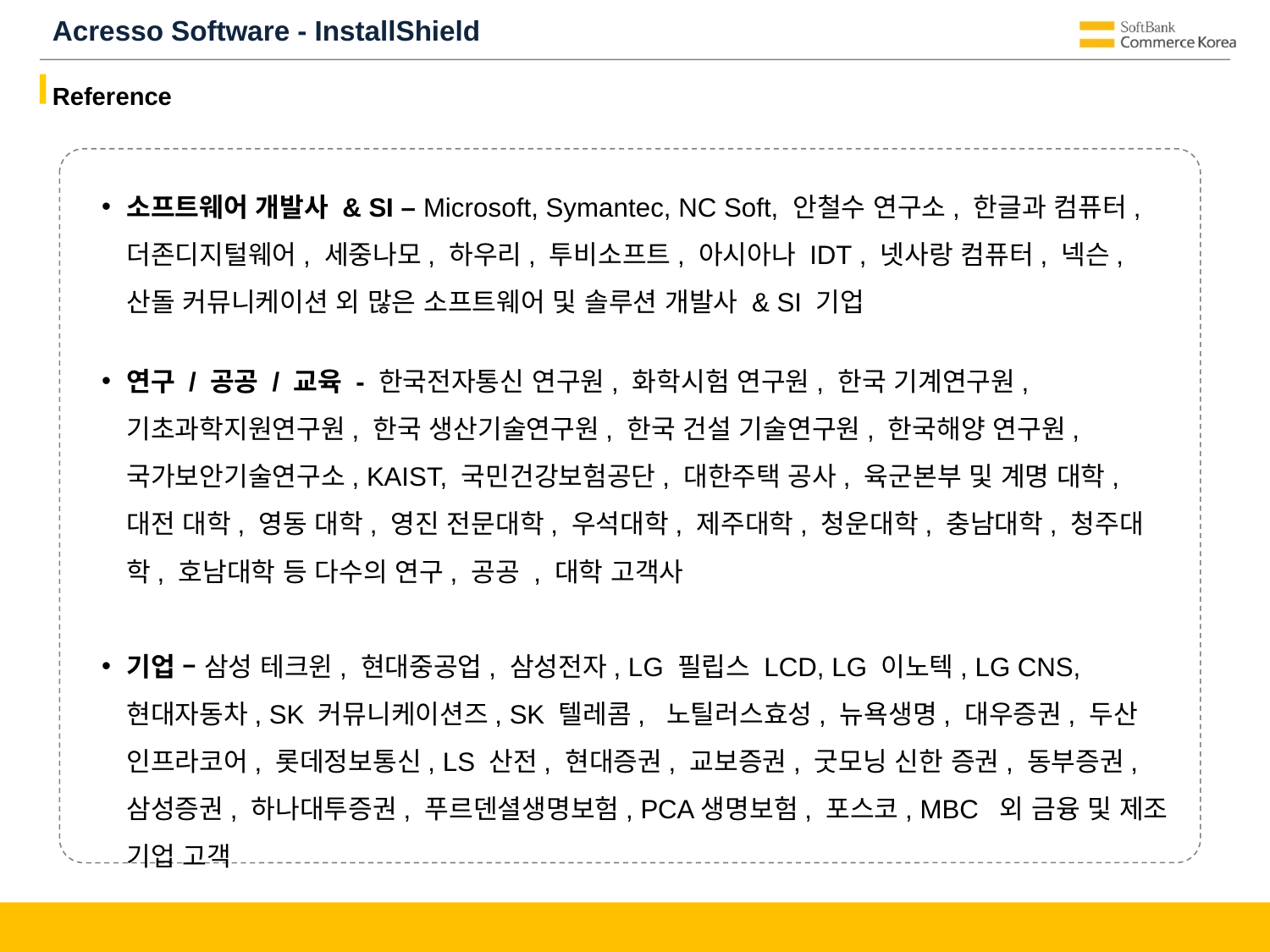

# Acresso Software - InstallShield
Reference

소프트웨어 개발사 & SI – Microsoft, Symantec, NC Soft, 안철수 연구소, 한글과 컴퓨터, 더존디지털웨어, 세중나모, 하우리, 투비소프트, 아시아나 IDT , 넷사랑 컴퓨터, 넥슨, 산돌 커뮤니케이션 외 많은 소프트웨어 및 솔루션 개발사 & SI 기업
연구 / 공공 / 교육 - 한국전자통신 연구원, 화학시험 연구원, 한국 기계연구원, 기초과학지원연구원, 한국 생산기술연구원, 한국 건설 기술연구원, 한국해양 연구원, 국가보안기술연구소, KAIST, 국민건강보험공단, 대한주택 공사, 육군본부 및 계명 대학, 대전 대학, 영동 대학, 영진 전문대학, 우석대학, 제주대학, 청운대학, 충남대학, 청주대학, 호남대학 등 다수의 연구, 공공 , 대학 고객사

기업 – 삼성 테크윈, 현대중공업, 삼성전자, LG 필립스 LCD, LG 이노텍, LG CNS, 현대자동차, SK 커뮤니케이션즈, SK 텔레콤,  노틸러스효성, 뉴욕생명, 대우증권, 두산 인프라코어, 롯데정보통신, LS 산전, 현대증권, 교보증권, 굿모닝 신한 증권, 동부증권, 삼성증권, 하나대투증권, 푸르덴셜생명보험, PCA생명보험, 포스코, MBC  외 금융 및 제조 기업 고객